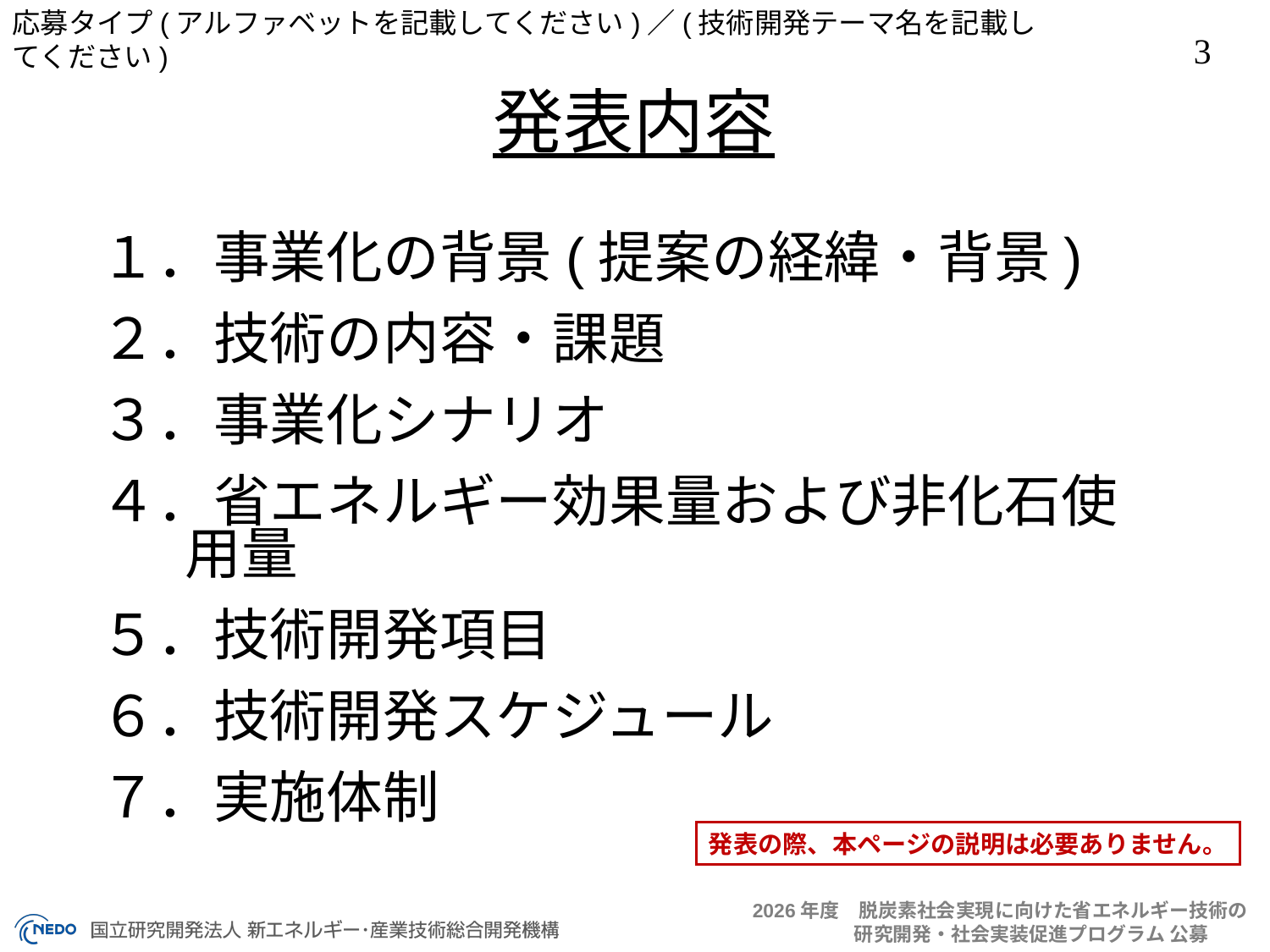

発表内容
１．事業化の背景(提案の経緯・背景)
２．技術の内容・課題
３．事業化シナリオ
４．省エネルギー効果量および非化石使用量
５．技術開発項目
６．技術開発スケジュール
７．実施体制
発表の際、本ページの説明は必要ありません。